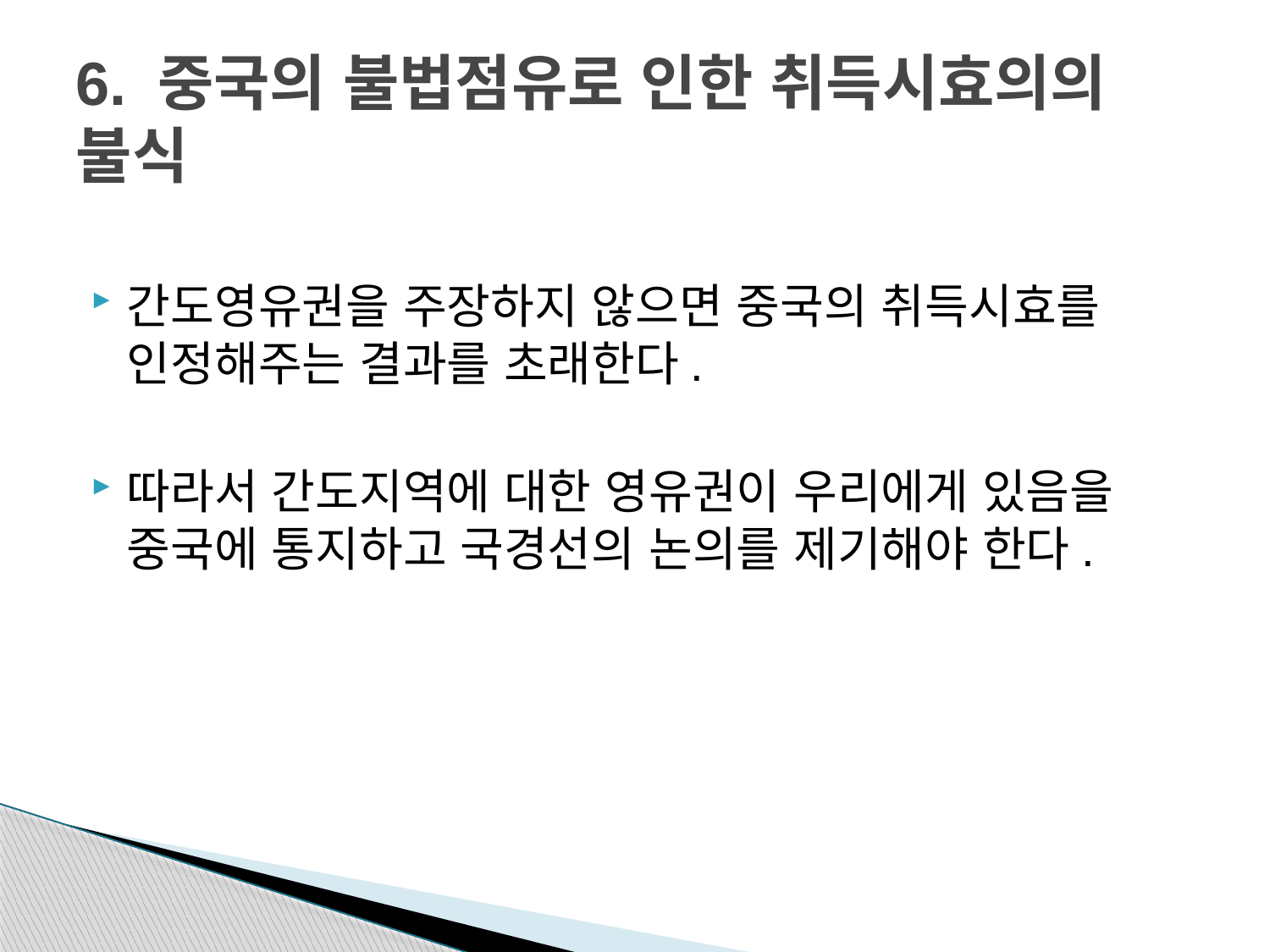

# 6. 중국의 불법점유로 인한 취득시효의의 불식

간도영유권을 주장하지 않으면 중국의 취득시효를 인정해주는 결과를 초래한다.

따라서 간도지역에 대한 영유권이 우리에게 있음을 중국에 통지하고 국경선의 논의를 제기해야 한다.